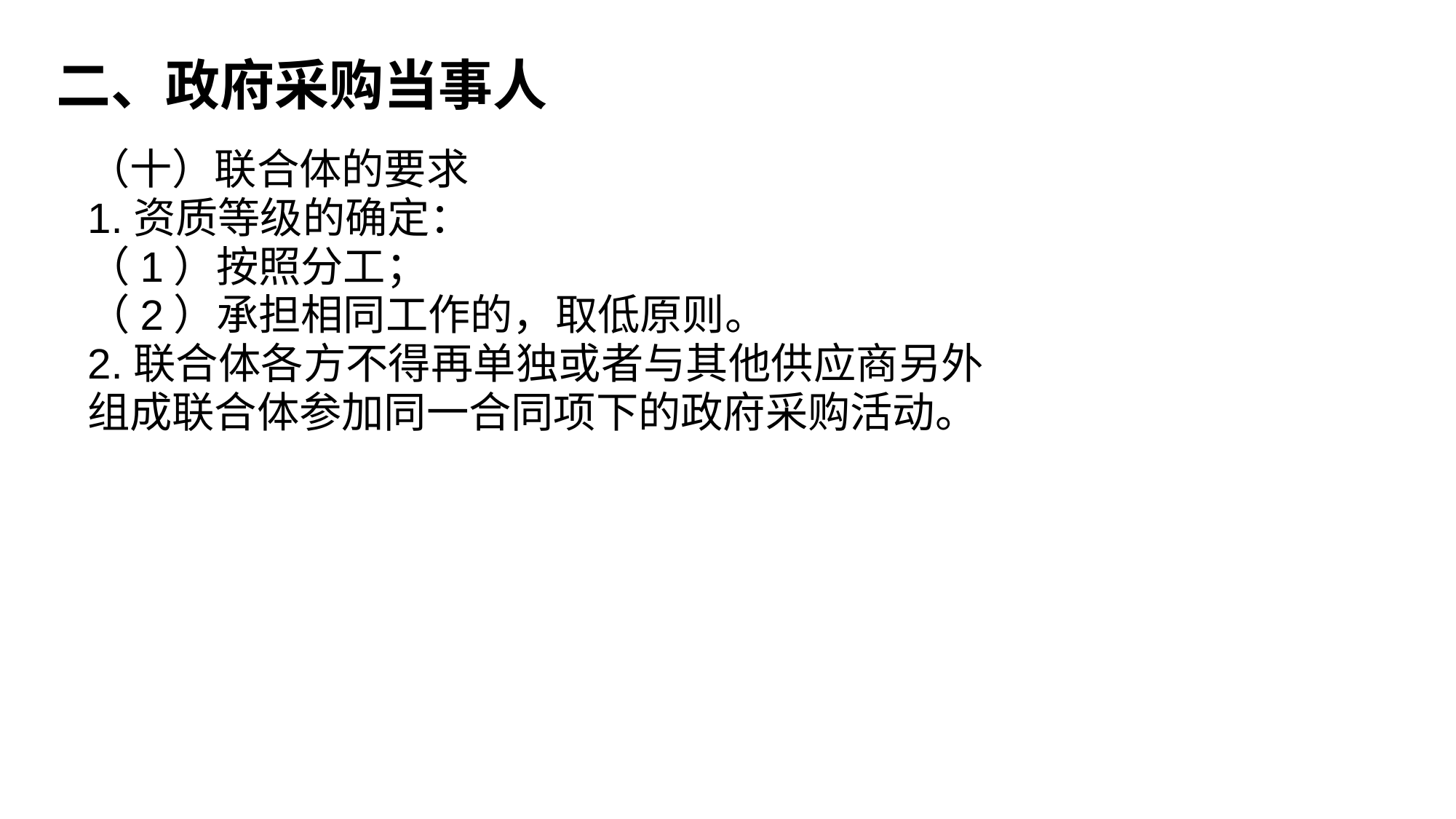

二、政府采购当事人
（十）联合体的要求
1.资质等级的确定：
（1）按照分工；
（2）承担相同工作的，取低原则。
2.联合体各方不得再单独或者与其他供应商另外组成联合体参加同一合同项下的政府采购活动。